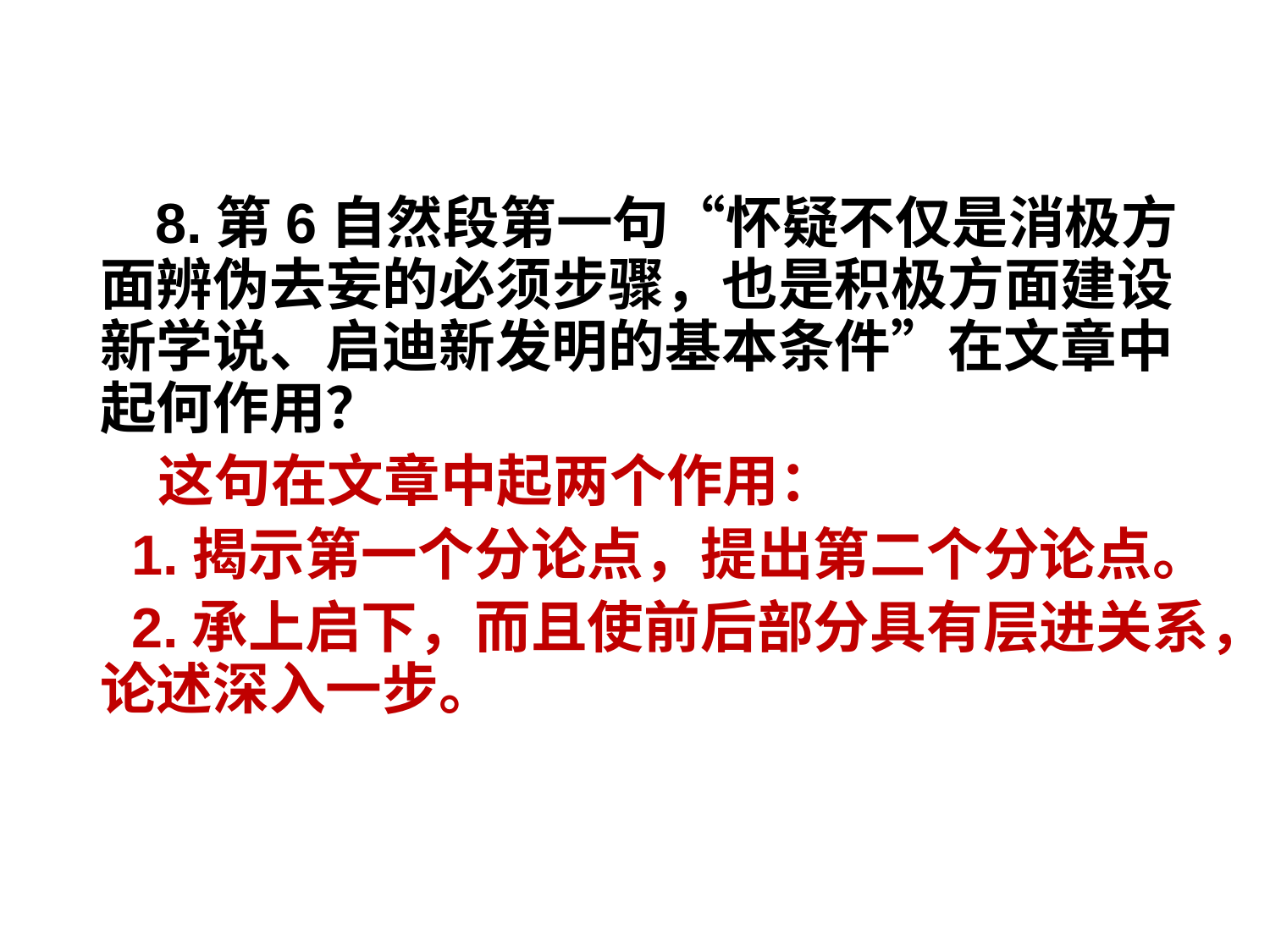

8.第6自然段第一句“怀疑不仅是消极方面辨伪去妄的必须步骤，也是积极方面建设新学说、启迪新发明的基本条件”在文章中起何作用？
     这句在文章中起两个作用：
  1.揭示第一个分论点，提出第二个分论点。
  2.承上启下，而且使前后部分具有层进关系，论述深入一步。